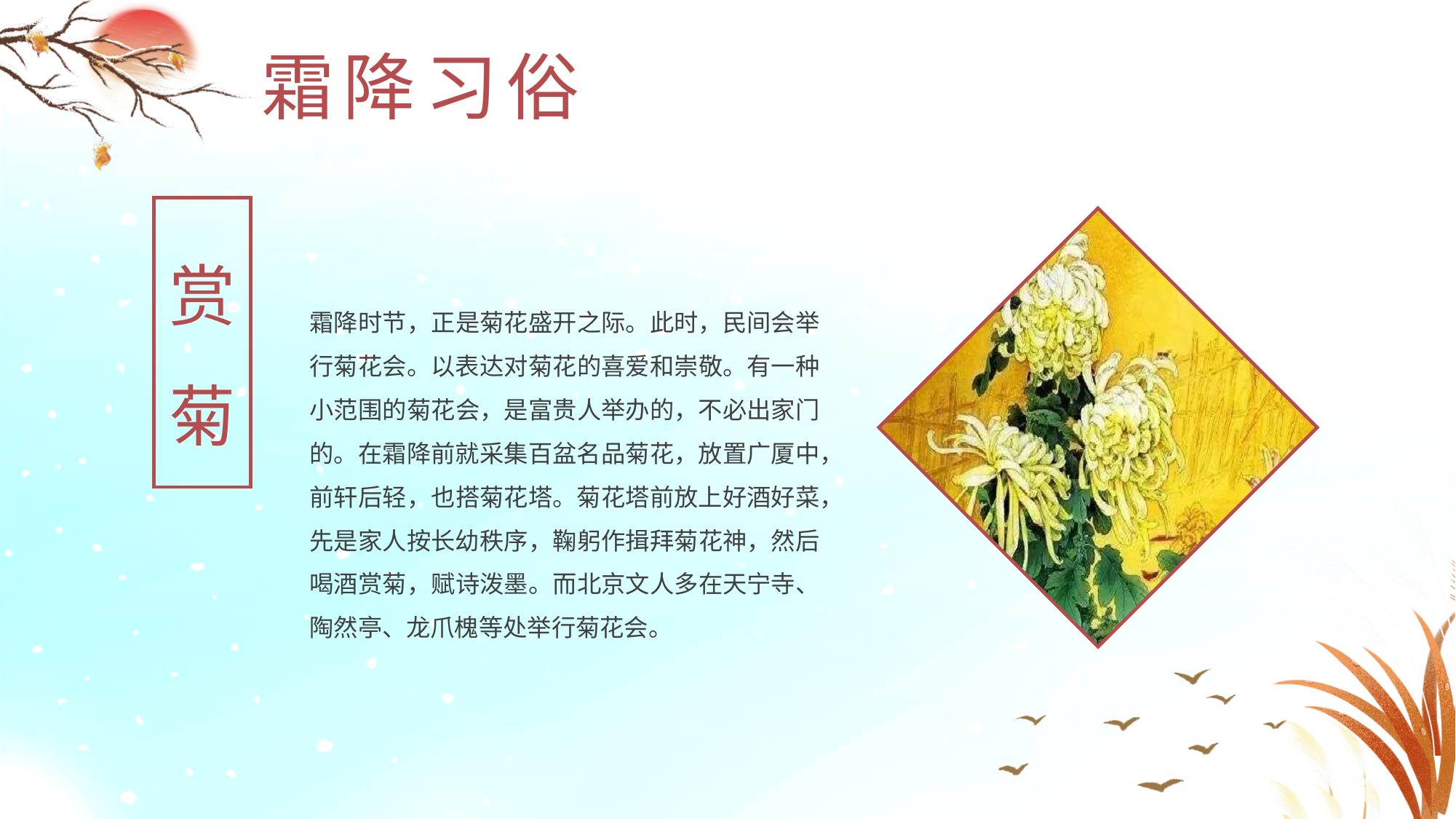

霜降习俗

赏菊

霜降时节，正是菊花盛开之际。此时，民间会举行菊花会。以表达对菊花的喜爱和崇敬。有一种小范围的菊花会，是富贵人举办的，不必出家门的。在霜降前就采集百盆名品菊花，放置广厦中，前轩后轻，也搭菊花塔。菊花塔前放上好酒好菜，先是家人按长幼秩序，鞠躬作揖拜菊花神，然后喝酒赏菊，赋诗泼墨。而北京文人多在天宁寺、陶然亭、龙爪槐等处举行菊花会。